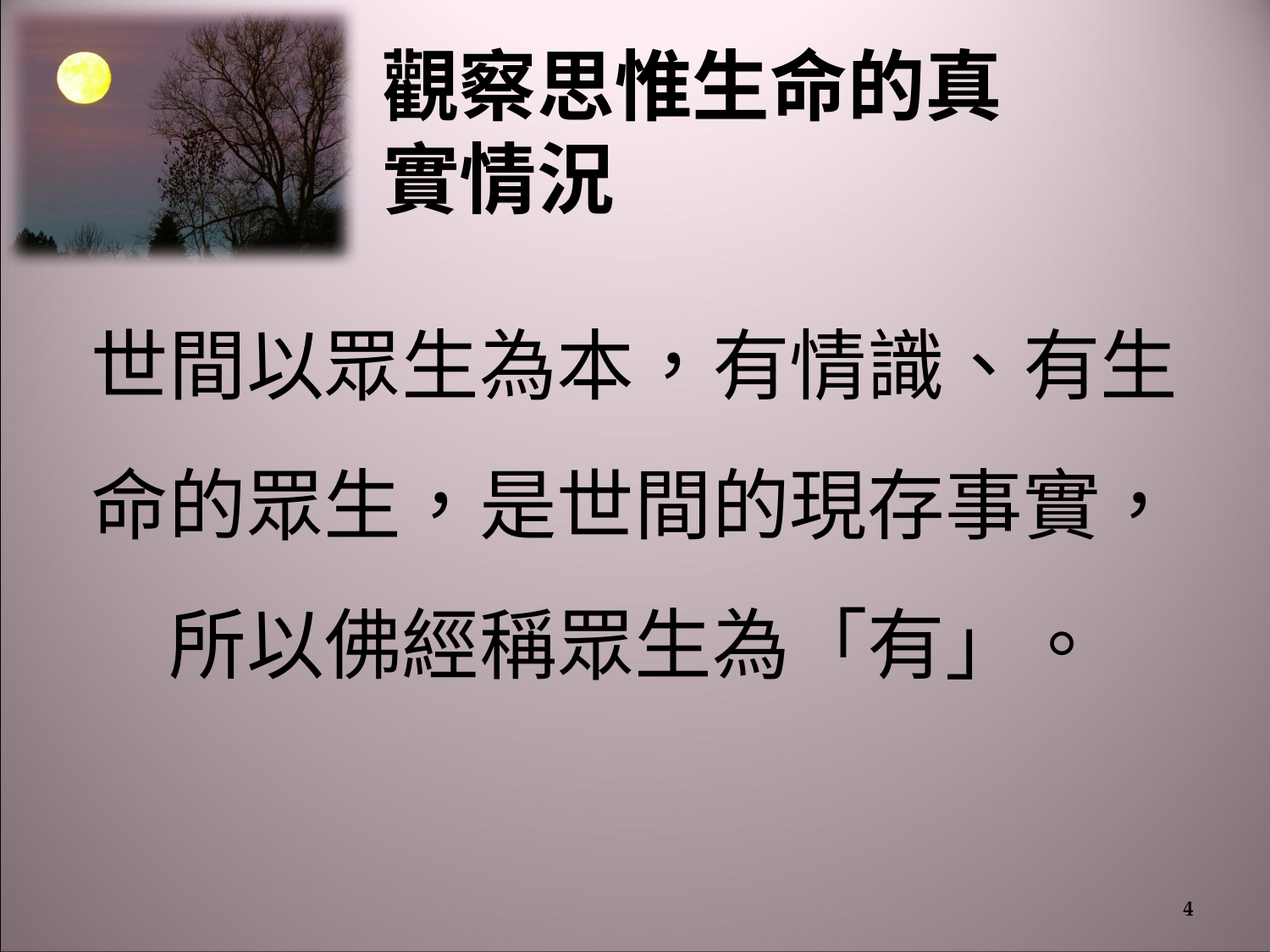

# 觀察思惟生命的真實情況
世間以眾生為本，有情識、有生命的眾生，是世間的現存事實，所以佛經稱眾生為「有」。
4